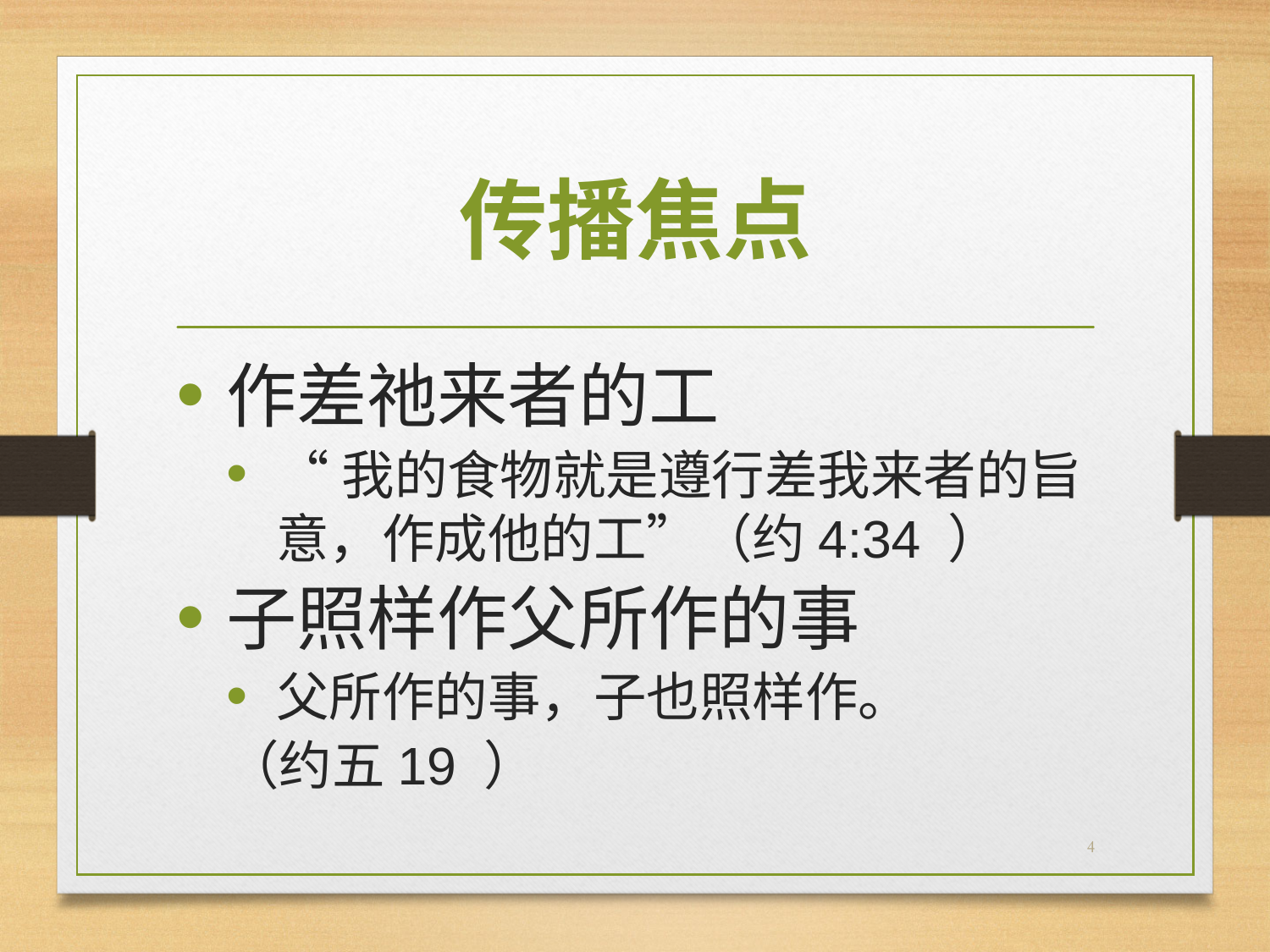

# 传播焦点
作差祂来者的工
“我的食物就是遵行差我来者的旨意，作成他的工”（约4:34 ）
子照样作父所作的事
父所作的事，子也照样作。
（约五19 ）

4